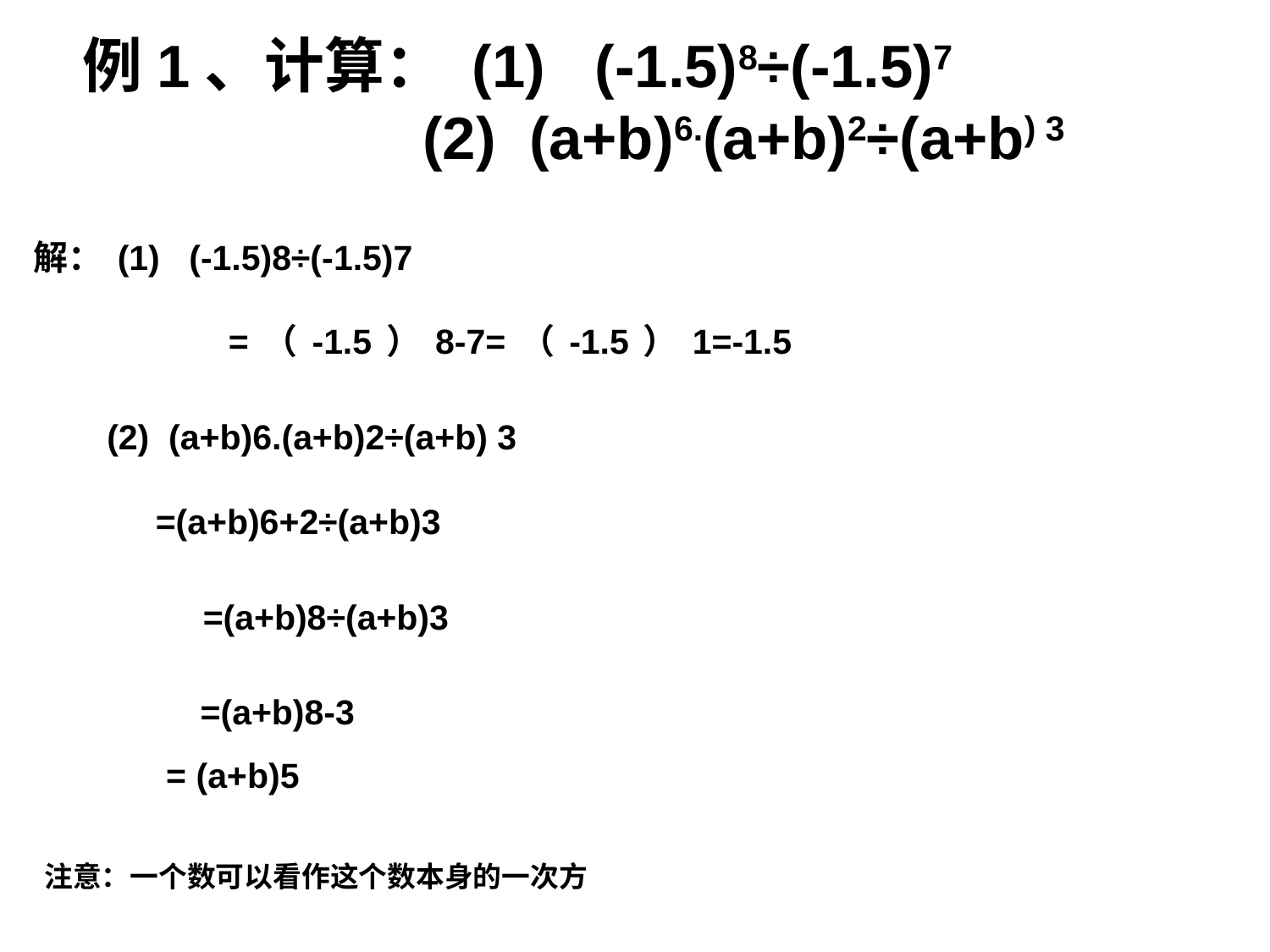

例1、计算： (1)   (-1.5)8÷(-1.5)7
                      (2)  (a+b)6.(a+b)2÷(a+b) 3

解：(1)   (-1.5)8÷(-1.5)7
                    =（-1.5）8-7=（-1.5）1=-1.5

 (2)  (a+b)6.(a+b)2÷(a+b) 3
      =(a+b)6+2÷(a+b)3

=(a+b)8÷(a+b)3

   =(a+b)8-3

      = (a+b)5

注意：一个数可以看作这个数本身的一次方